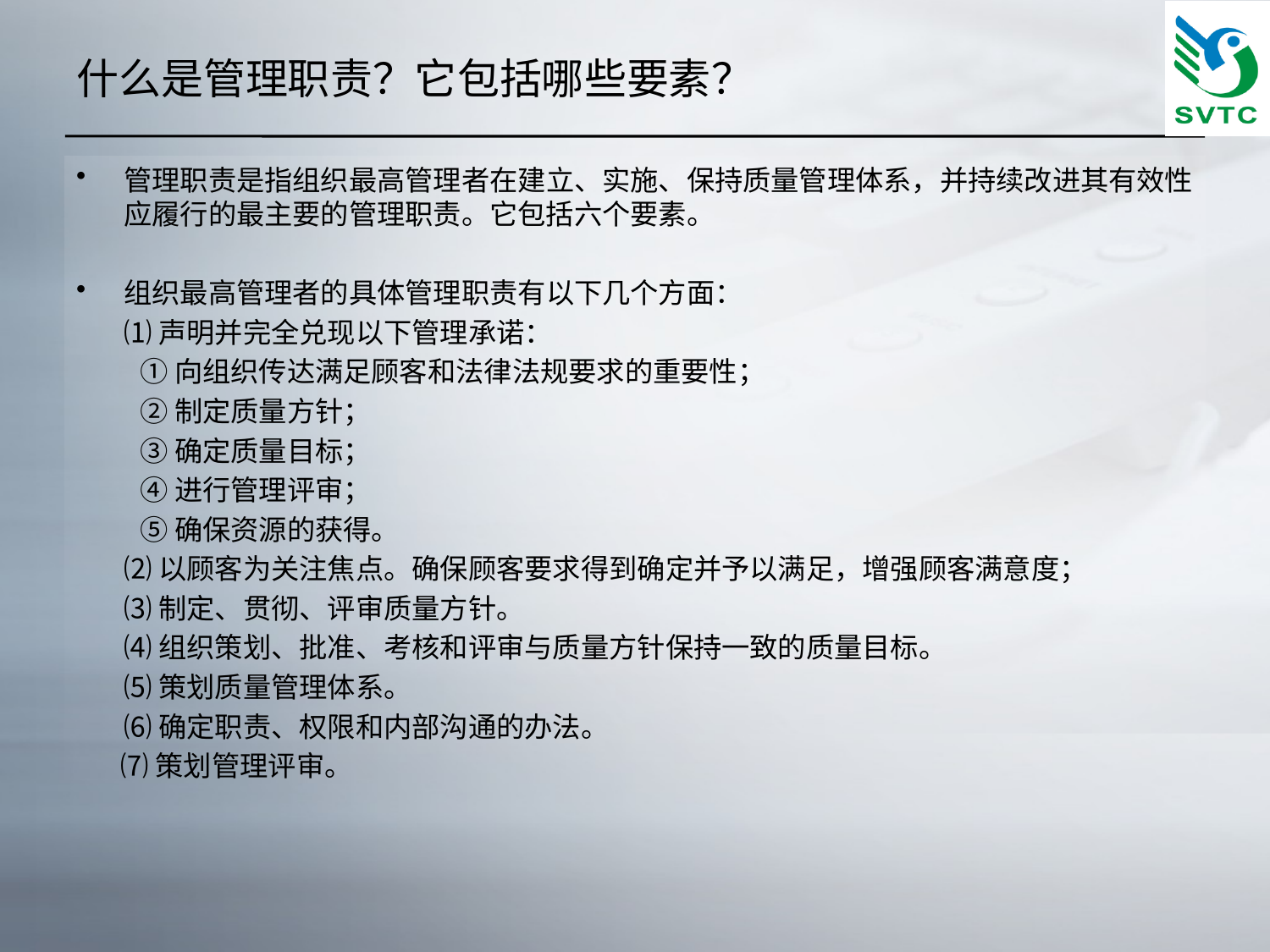

# 什么是管理职责？它包括哪些要素？
管理职责是指组织最高管理者在建立、实施、保持质量管理体系，并持续改进其有效性应履行的最主要的管理职责。它包括六个要素。

组织最高管理者的具体管理职责有以下几个方面：
	⑴声明并完全兑现以下管理承诺：
①向组织传达满足顾客和法律法规要求的重要性；
②制定质量方针；
③确定质量目标；
④进行管理评审；
⑤确保资源的获得。
	⑵以顾客为关注焦点。确保顾客要求得到确定并予以满足，增强顾客满意度；
	⑶制定、贯彻、评审质量方针。
	⑷组织策划、批准、考核和评审与质量方针保持一致的质量目标。
	⑸策划质量管理体系。
	⑹确定职责、权限和内部沟通的办法。
       ⑺策划管理评审。